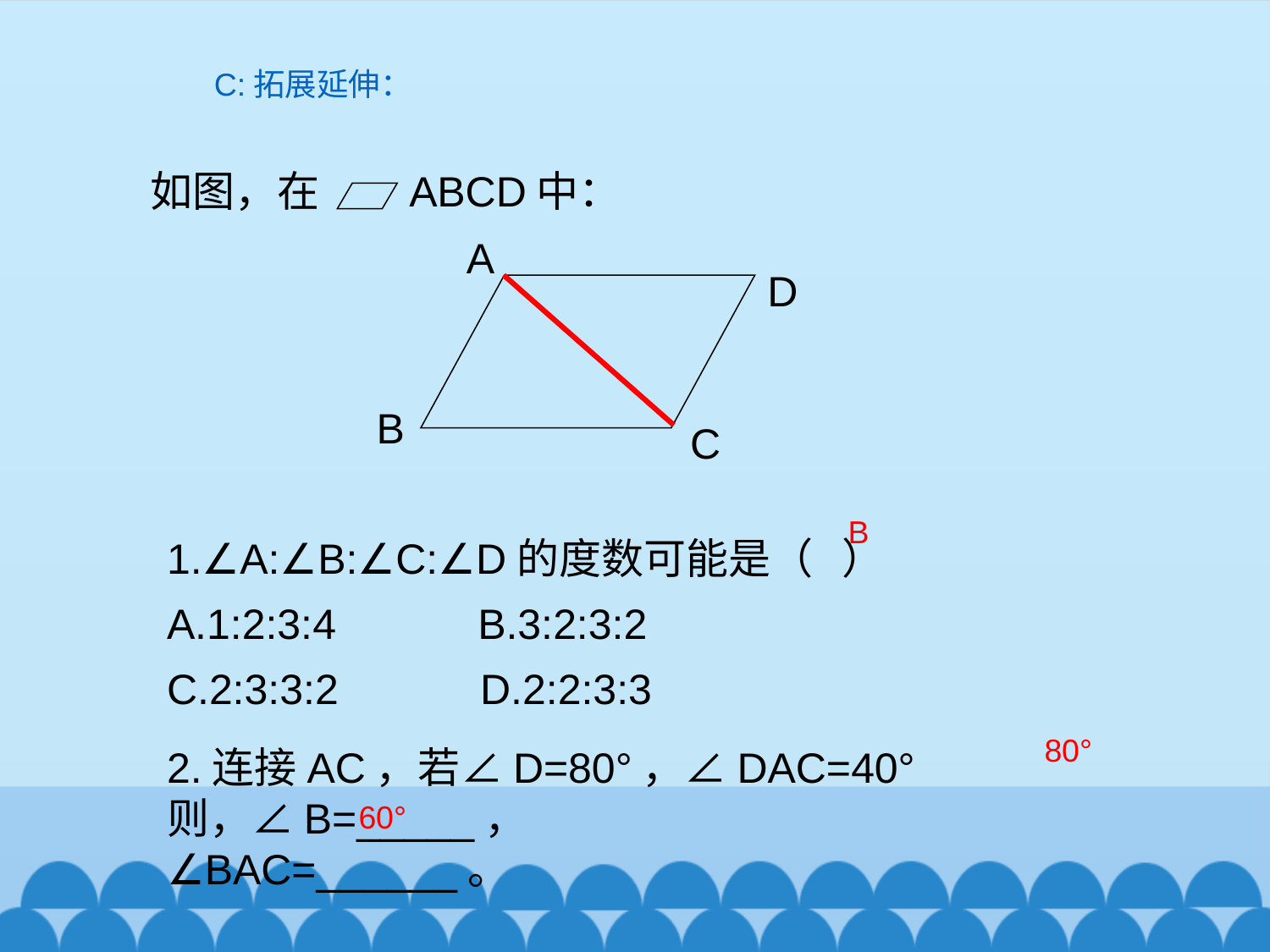

C:拓展延伸：
ABCD中：

如图，在
A
D

B
C

1.∠A:∠B:∠C:∠D的度数可能是（   ）
A.1:2:3:4            B.3:2:3:2
C.2:3:3:2            D.2:2:3:3
B
80°
2.连接AC，若∠D=80°，∠DAC=40°则，∠B=_____，
∠BAC=______。
60°